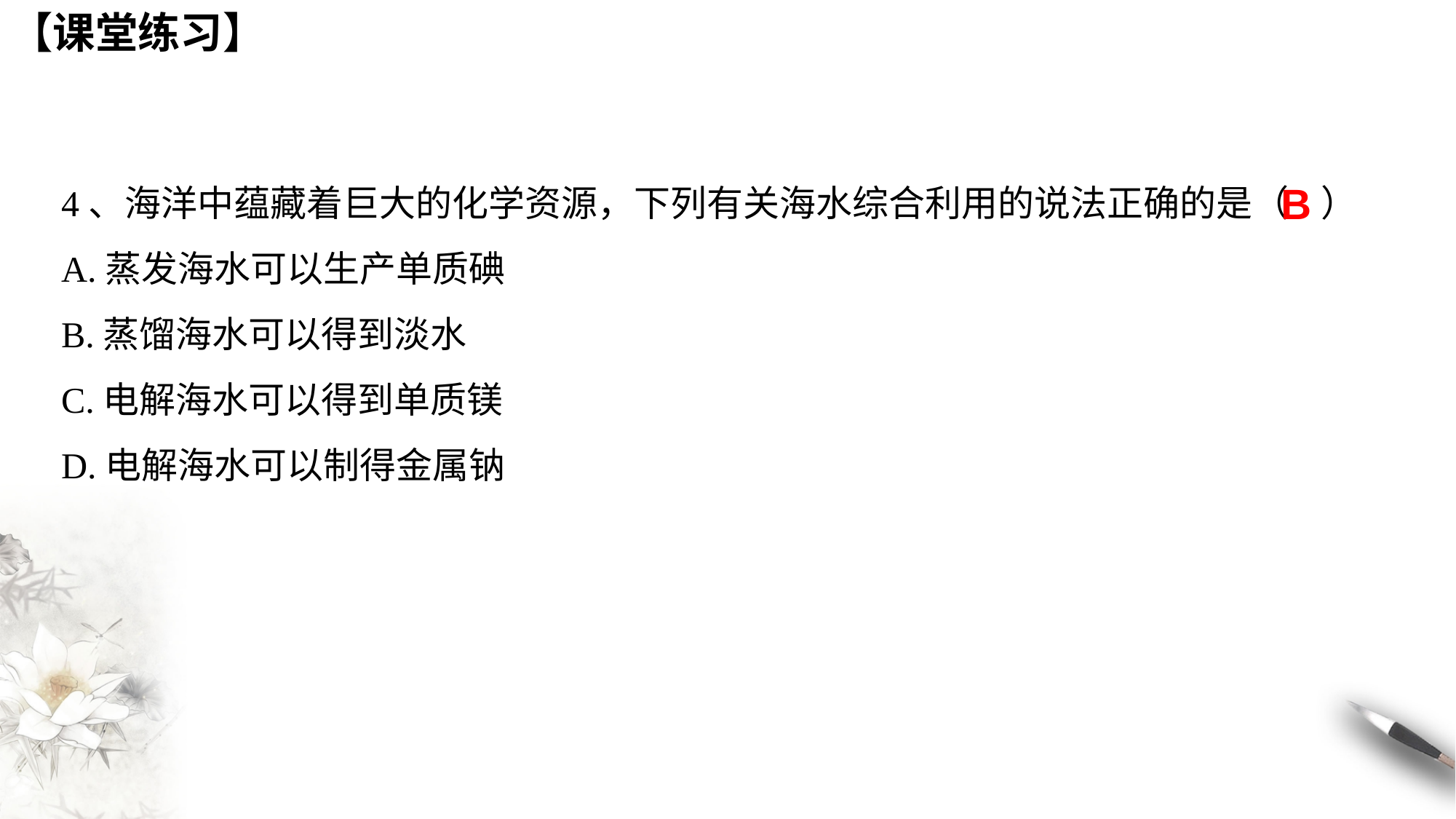

【课堂练习】
4、海洋中蕴藏着巨大的化学资源，下列有关海水综合利用的说法正确的是（    ）
A.蒸发海水可以生产单质碘
B.蒸馏海水可以得到淡水
C.电解海水可以得到单质镁
D.电解海水可以制得金属钠
B